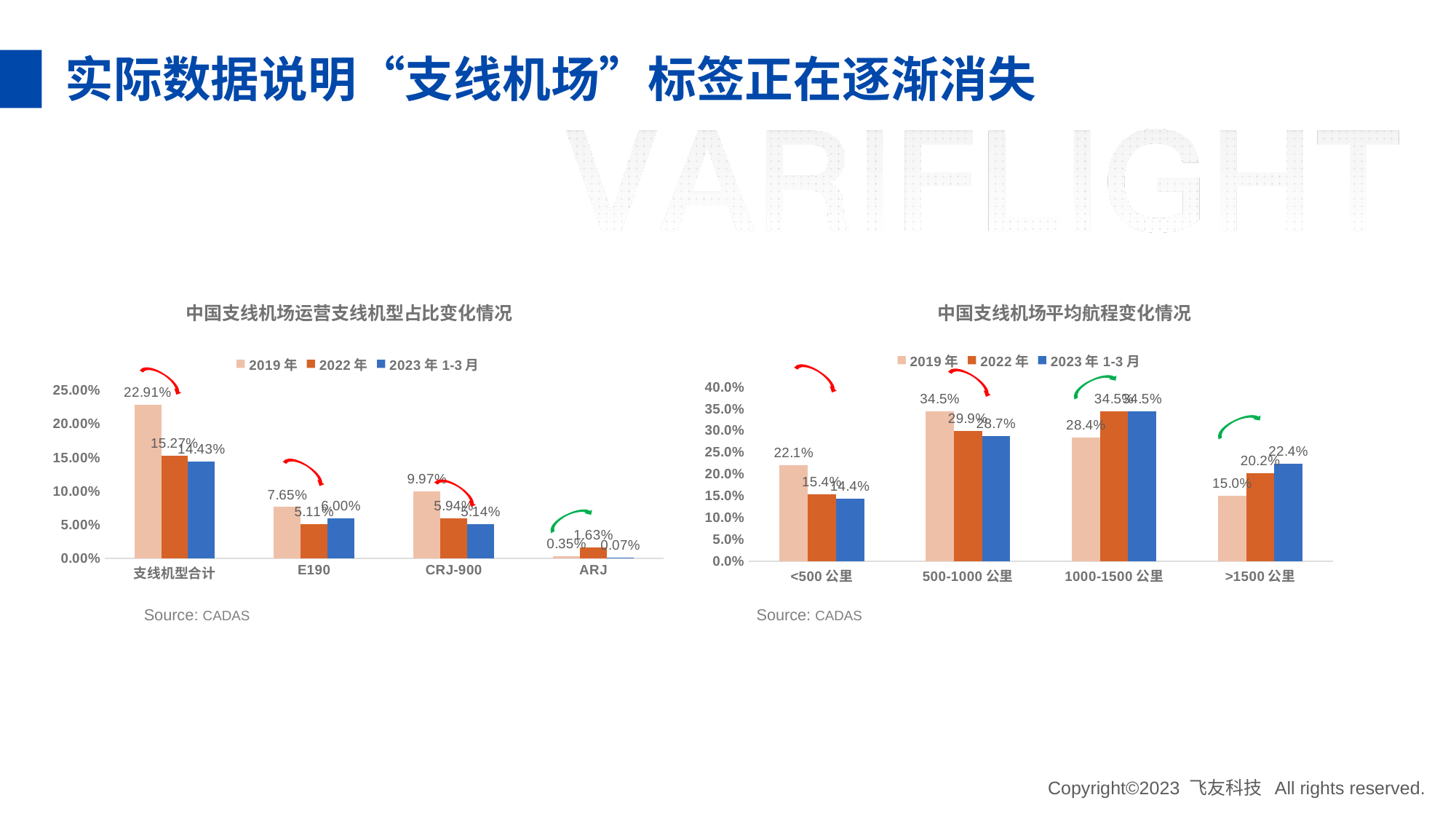

实际数据说明“支线机场”标签正在逐渐消失
中国支线机场运营支线机型占比变化情况
中国支线机场平均航程变化情况

### Chart

| Category | 2019年 | 2022年 | 2023年1-3月 |
|---|---|---|---|
| <500公里 | 0.2214 | 0.1542 | 0.144 |
| 500-1000公里 | 0.3448 | 0.2992 | 0.2872 |
| 1000-1500公里 | 0.2838 | 0.3446 | 0.345 |
| >1500公里 | 0.15 | 0.202 | 0.2238 |

### Chart

| Category | 2019年 | 2022年 | 2023年1-3月 |
|---|---|---|---|
| 支线机型合计 | 0.2291 | 0.1527 | 0.1443 |
| E190 | 0.0765 | 0.0511 | 0.06 |
| CRJ-900 | 0.0997 | 0.0594 | 0.0514 |
| ARJ | 0.0035 | 0.0163 | 0.0007 |
Source: CADAS
Source: CADAS